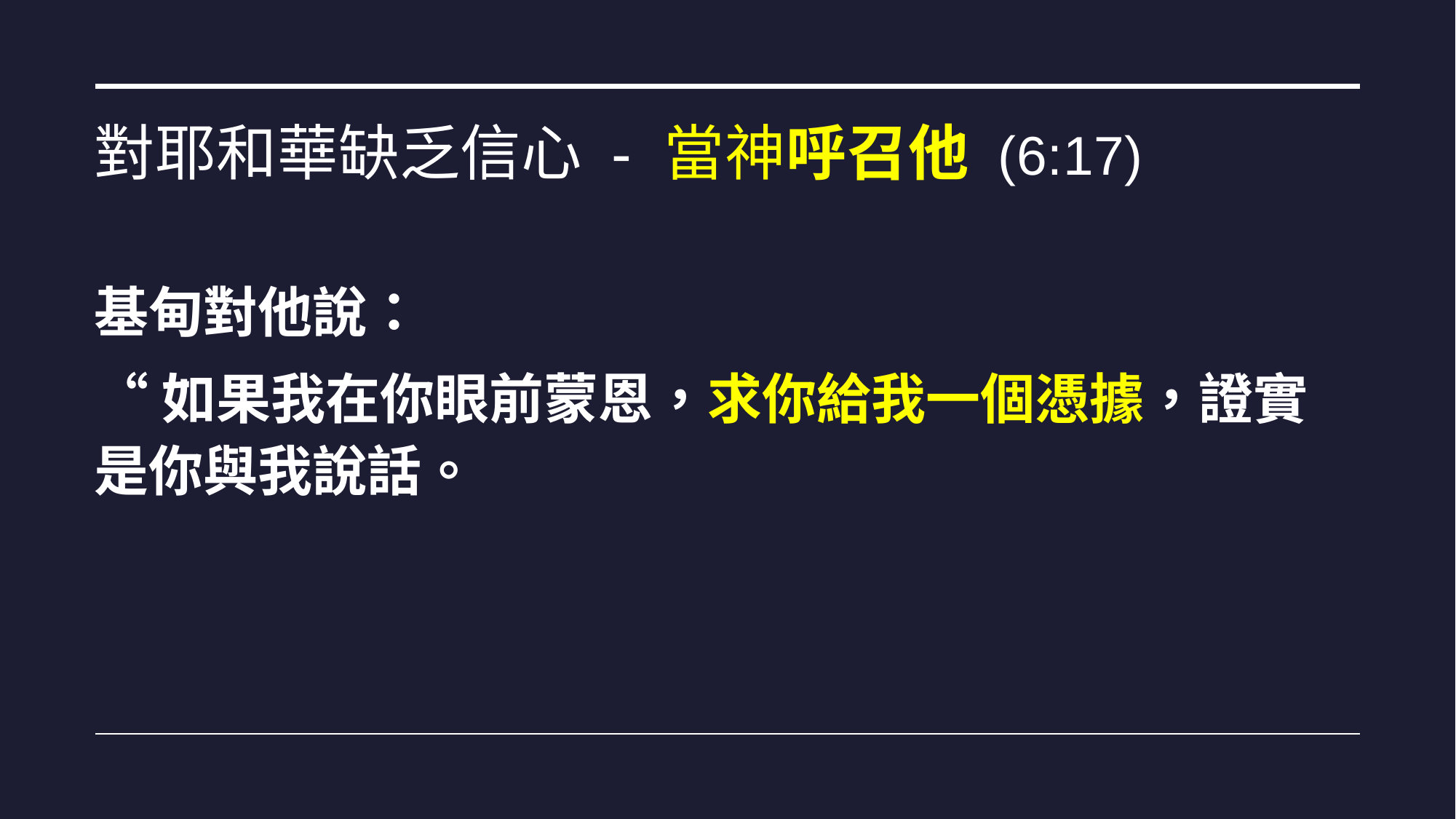

# 對耶和華缺乏信心 - 當神呼召他 (6:17)
基甸對他說：
“如果我在你眼前蒙恩，求你給我一個憑據，證實是你與我說話。